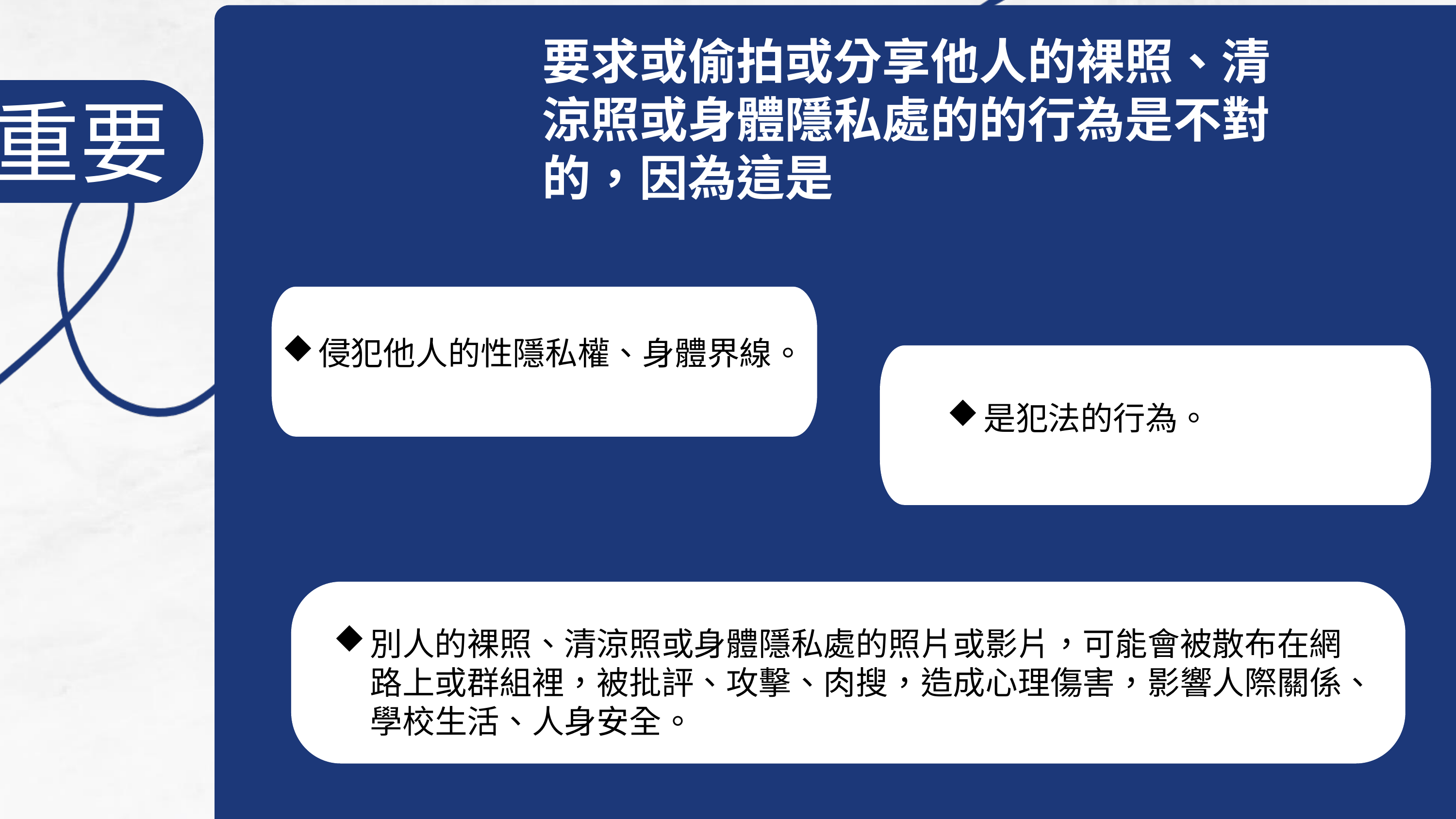

要求或偷拍或分享他人的裸照、清涼照或身體隱私處的的行為是不對的，因為這是

重要

侵犯他人的性隱私權、身體界線。

是犯法的行為。

別人的裸照、清涼照或身體隱私處的照片或影片，可能會被散布在網路上或群組裡，被批評、攻擊、肉搜，造成心理傷害，影響人際關係、學校生活、人身安全。